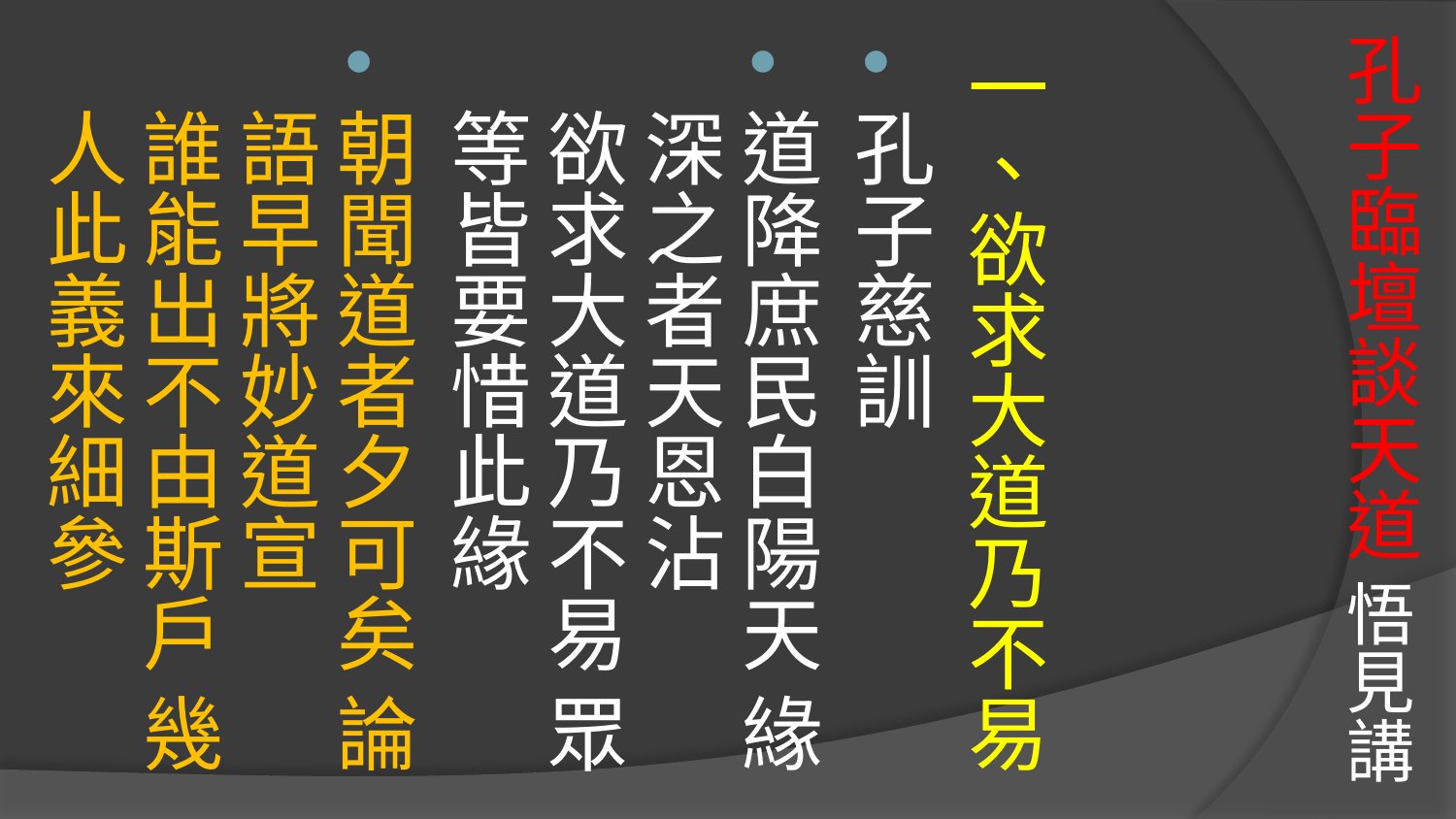

# 孔子臨壇談天道 悟見講
一、欲求大道乃不易
孔子慈訓
道降庶民白陽天 緣深之者天恩沾
欲求大道乃不易 眾等皆要惜此緣
朝聞道者夕可矣 論語早將妙道宣
誰能出不由斯戶 幾人此義來細參